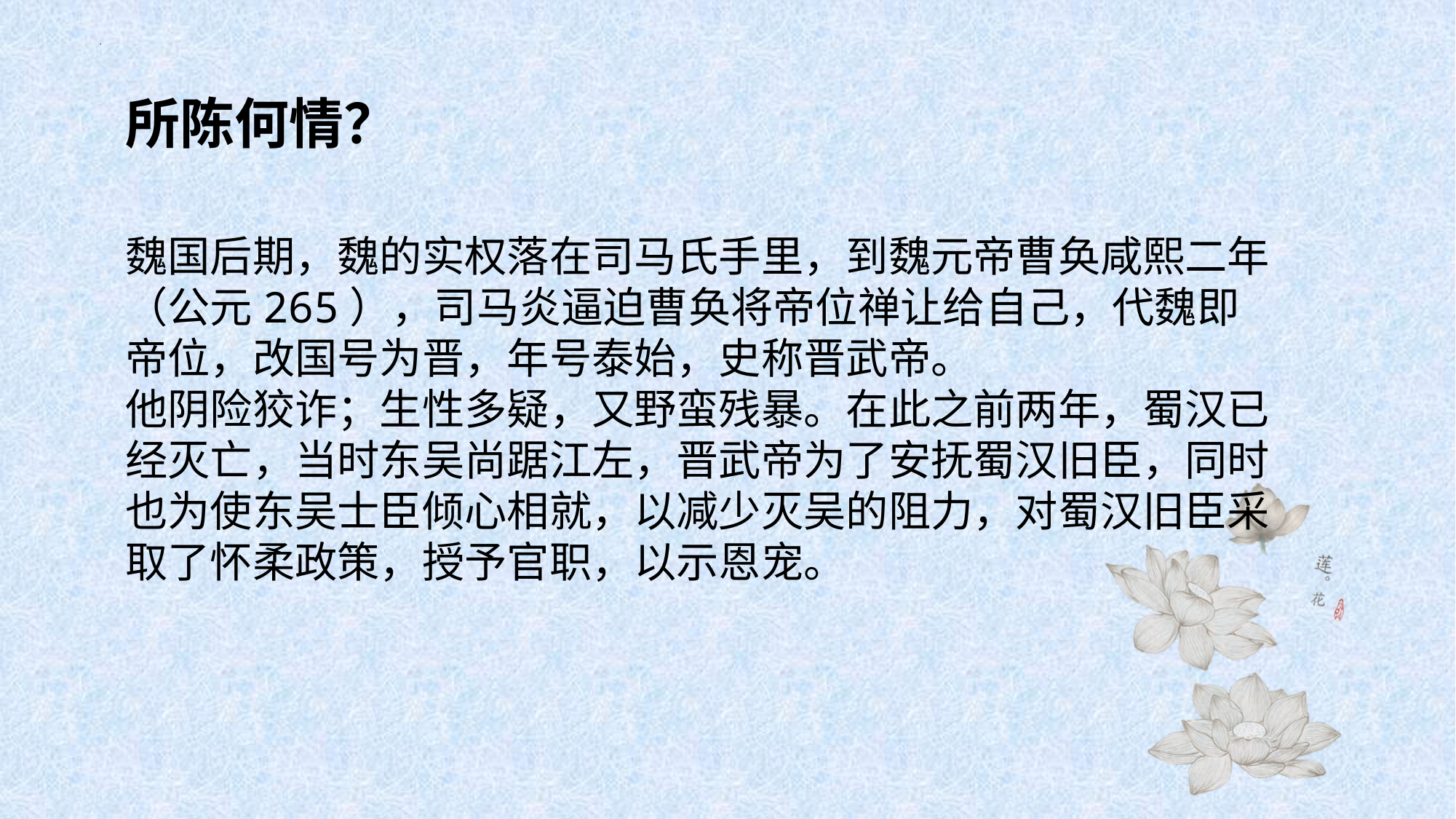

所陈何情？
魏国后期，魏的实权落在司马氏手里，到魏元帝曹奂咸熙二年（公元265），司马炎逼迫曹奂将帝位禅让给自己，代魏即帝位，改国号为晋，年号泰始，史称晋武帝。
他阴险狡诈；生性多疑，又野蛮残暴。在此之前两年，蜀汉已经灭亡，当时东吴尚踞江左，晋武帝为了安抚蜀汉旧臣，同时也为使东吴士臣倾心相就，以减少灭吴的阻力，对蜀汉旧臣采取了怀柔政策，授予官职，以示恩宠。